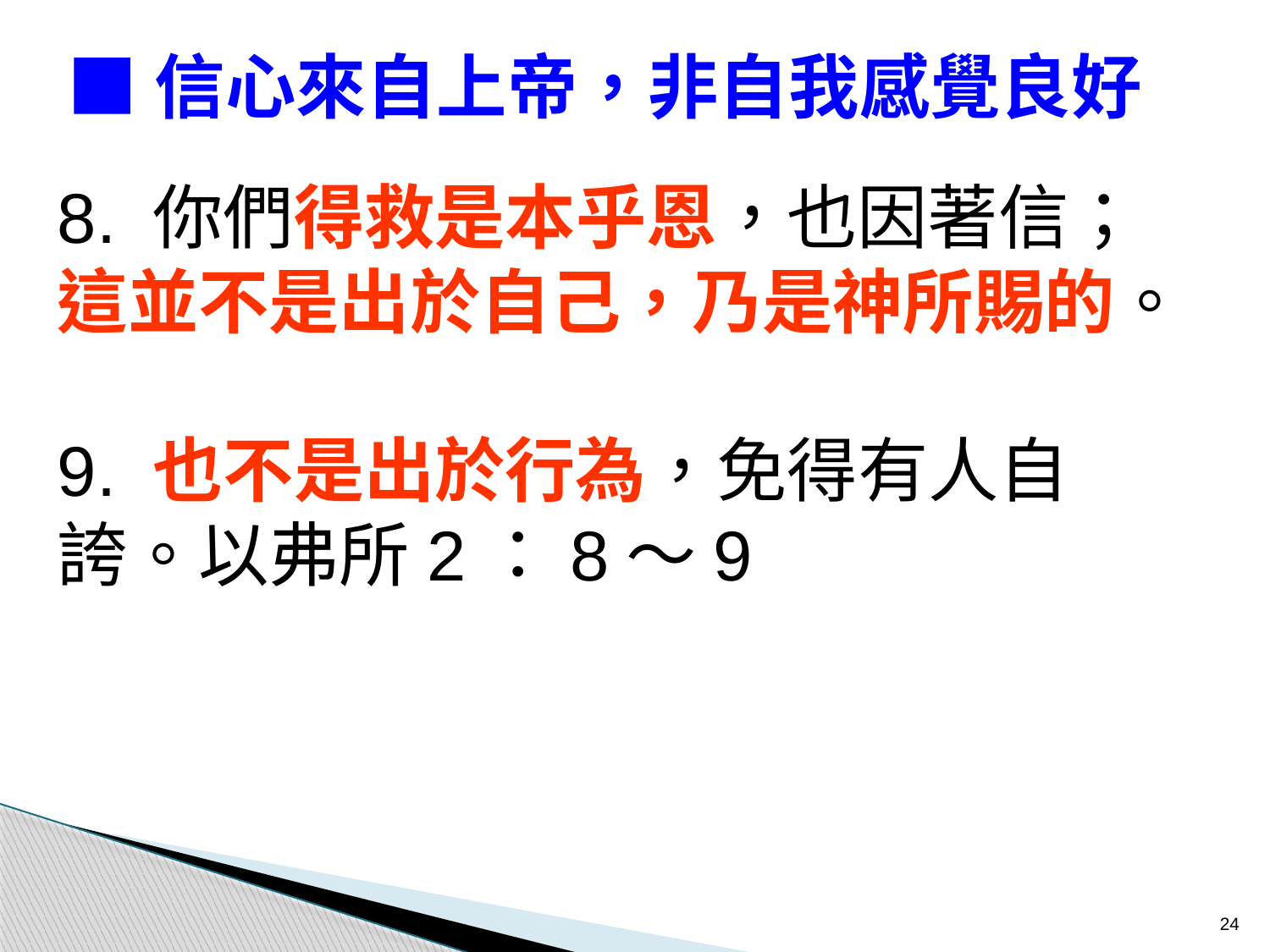

■信心來自上帝，非自我感覺良好
8. 你們得救是本乎恩，也因著信；這並不是出於自己，乃是神所賜的。

9. 也不是出於行為，免得有人自誇。以弗所2：8～9
24